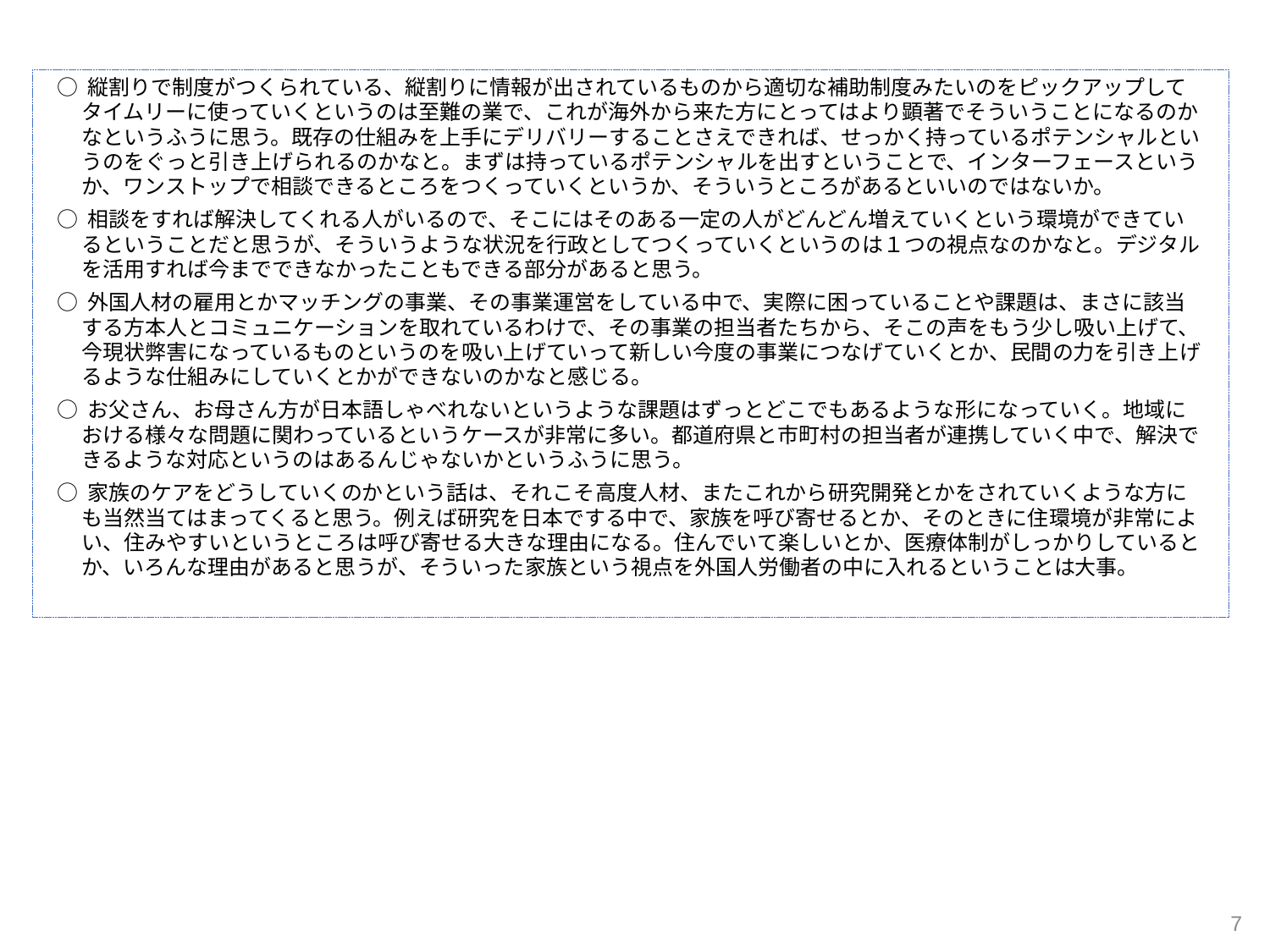

○ 縦割りで制度がつくられている、縦割りに情報が出されているものから適切な補助制度みたいのをピックアップしてタイムリーに使っていくというのは至難の業で、これが海外から来た方にとってはより顕著でそういうことになるのかなというふうに思う。既存の仕組みを上手にデリバリーすることさえできれば、せっかく持っているポテンシャルというのをぐっと引き上げられるのかなと。まずは持っているポテンシャルを出すということで、インターフェースというか、ワンストップで相談できるところをつくっていくというか、そういうところがあるといいのではないか。
○ 相談をすれば解決してくれる人がいるので、そこにはそのある一定の人がどんどん増えていくという環境ができているということだと思うが、そういうような状況を行政としてつくっていくというのは１つの視点なのかなと。デジタルを活用すれば今までできなかったこともできる部分があると思う。
○ 外国人材の雇用とかマッチングの事業、その事業運営をしている中で、実際に困っていることや課題は、まさに該当する方本人とコミュニケーションを取れているわけで、その事業の担当者たちから、そこの声をもう少し吸い上げて、今現状弊害になっているものというのを吸い上げていって新しい今度の事業につなげていくとか、民間の力を引き上げるような仕組みにしていくとかができないのかなと感じる。
○ お父さん、お母さん方が日本語しゃべれないというような課題はずっとどこでもあるような形になっていく。地域における様々な問題に関わっているというケースが非常に多い。都道府県と市町村の担当者が連携していく中で、解決できるような対応というのはあるんじゃないかというふうに思う。
○ 家族のケアをどうしていくのかという話は、それこそ高度人材、またこれから研究開発とかをされていくような方にも当然当てはまってくると思う。例えば研究を日本でする中で、家族を呼び寄せるとか、そのときに住環境が非常によい、住みやすいというところは呼び寄せる大きな理由になる。住んでいて楽しいとか、医療体制がしっかりしているとか、いろんな理由があると思うが、そういった家族という視点を外国人労働者の中に入れるということは大事。

7